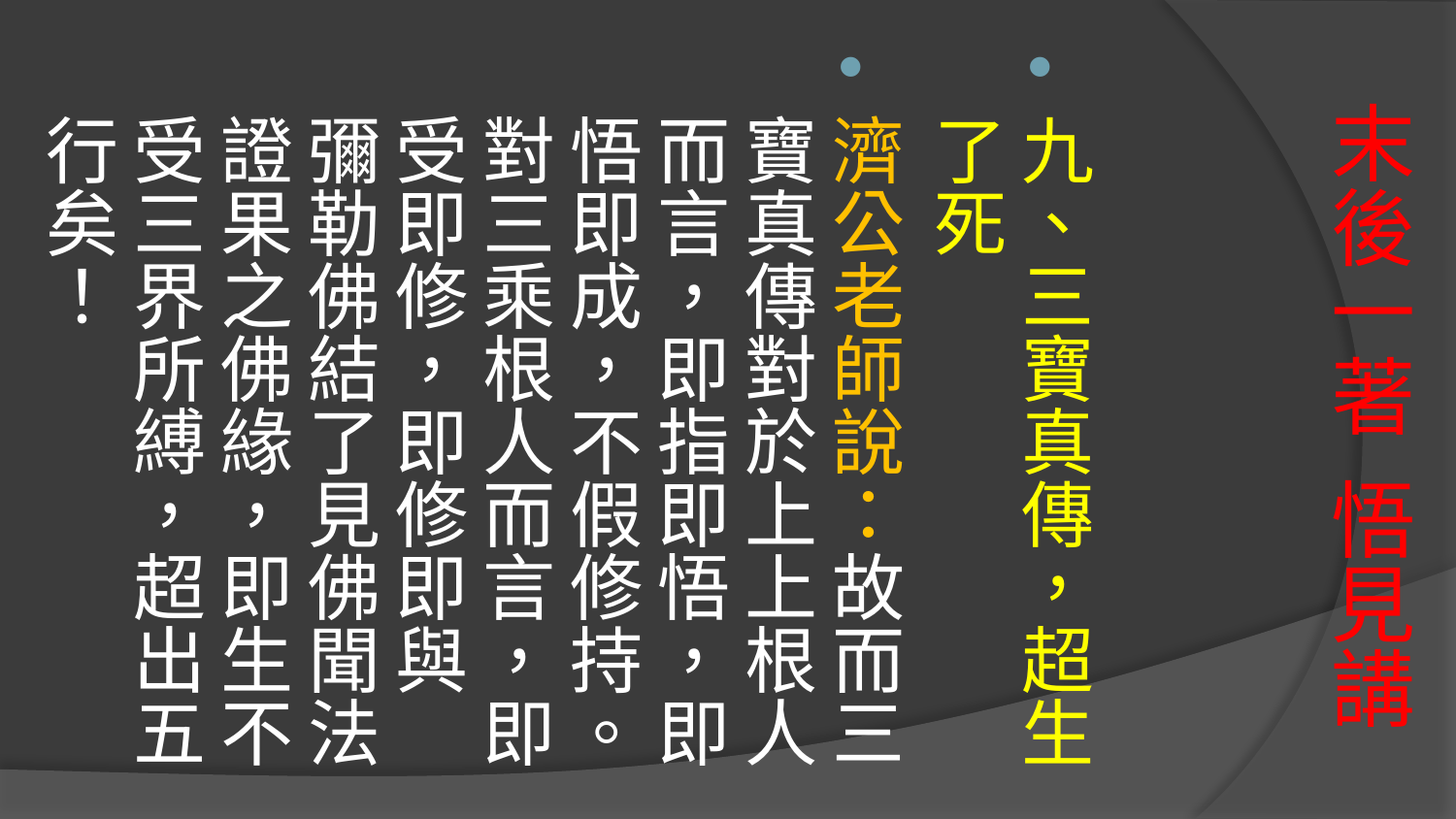

九、三寶真傳，超生了死
濟公老師說：故而三寶真傳對於上上根人而言，即指即悟，即悟即成，不假修持。對三乘根人而言，即受即修，即修即與　彌勒佛結了見佛聞法證果之佛緣，即生不受三界所縛，超出五行矣！
# 末後一著  悟見講